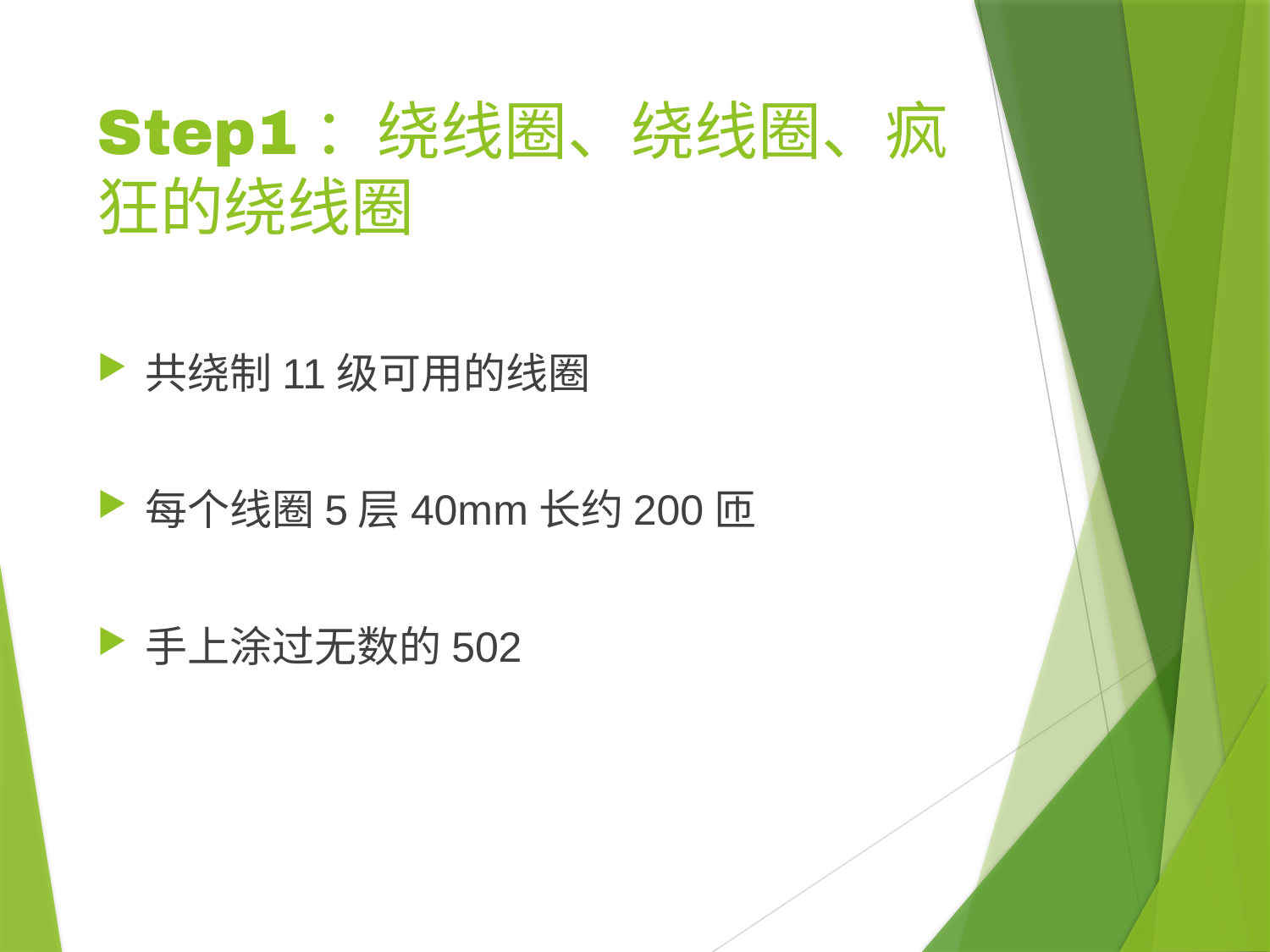

# Step1：绕线圈、绕线圈、疯狂的绕线圈
共绕制11级可用的线圈

每个线圈5层40mm长约200匝

手上涂过无数的502